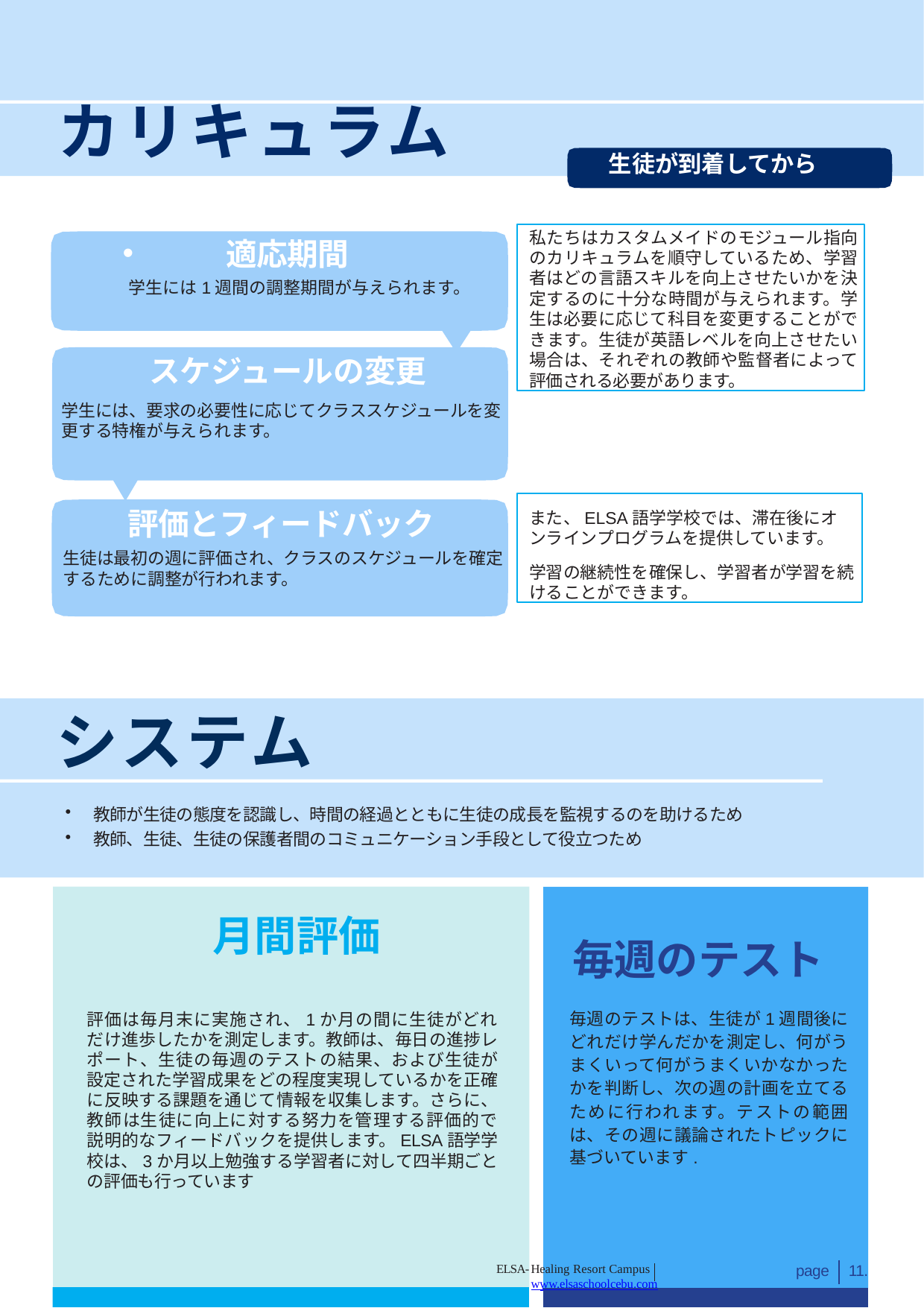

# カリキュラム

生徒が到着してから

　　適応期間
　　　学生には1週間の調整期間が与えられます。
私たちはカスタムメイドのモジュール指向のカリキュラムを順守しているため、学習者はどの言語スキルを向上させたいかを決定するのに十分な時間が与えられます。学生は必要に応じて科目を変更することができます。生徒が英語レベルを向上させたい場合は、それぞれの教師や監督者によって評価される必要があります。

　　スケジュールの変更
学生には、要求の必要性に応じてクラススケジュールを変更する特権が与えられます。
　　評価とフィードバック
生徒は最初の週に評価され、クラスのスケジュールを確定するために調整が行われます。
また、ELSA語学学校では、滞在後にオンラインプログラムを提供しています。
学習の継続性を確保し、学習者が学習を続けることができます。

システム

教師が生徒の態度を認識し、時間の経過とともに生徒の成長を監視するのを助けるため
教師、生徒、生徒の保護者間のコミュニケーション手段として役立つため

　　　月間評価
評価は毎月末に実施され、1か月の間に生徒がどれだけ進歩したかを測定します。教師は、毎日の進捗レポート、生徒の毎週のテストの結果、および生徒が設定された学習成果をどの程度実現しているかを正確に反映する課題を通じて情報を収集します。さらに、教師は生徒に向上に対する努力を管理する評価的で説明的なフィードバックを提供します。ELSA語学学校は、3か月以上勉強する学習者に対して四半期ごとの評価も行っています
毎週のテスト
毎週のテストは、生徒が1週間後にどれだけ学んだかを測定し、何がうまくいって何がうまくいかなかったかを判断し、次の週の計画を立てるために行われます。テストの範囲は、その週に議論されたトピックに基づいています.

page	11.
ELSA-
Healing Resort Campus www.elsaschoolcebu.com

ELSA-
H
ealing Resort Campus www.elsaschoolcebu.com